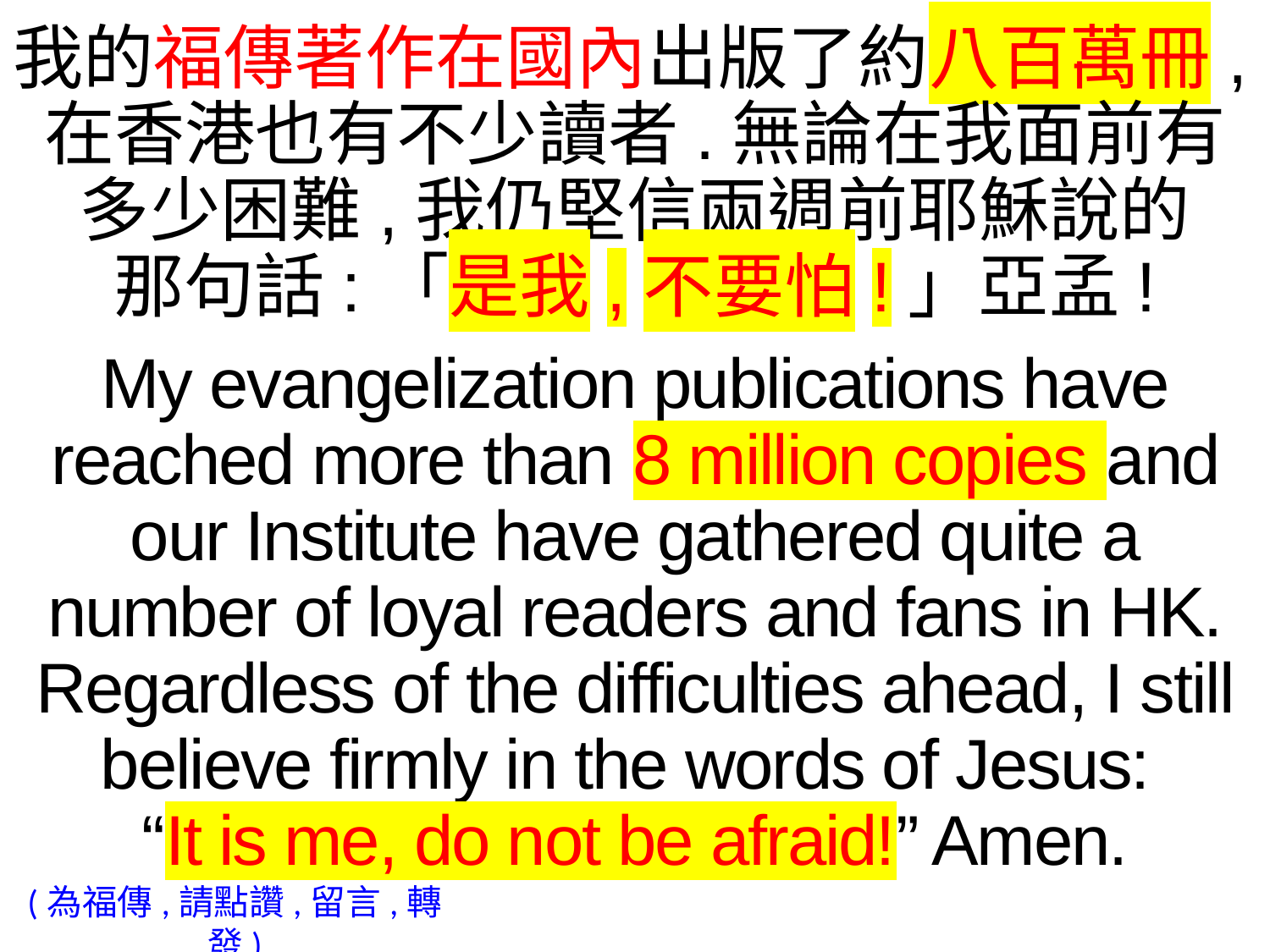

我的福傳著作在國內出版了約八百萬冊,在香港也有不少讀者.無論在我面前有多少困難,我仍堅信兩週前耶穌說的
那句話:「是我,不要怕!」亞孟!
My evangelization publications have reached more than 8 million copies and our Institute have gathered quite a number of loyal readers and fans in HK. Regardless of the difficulties ahead, I still believe firmly in the words of Jesus:
“It is me, do not be afraid!” Amen.
(為福傳,請點讚,留言,轉發)